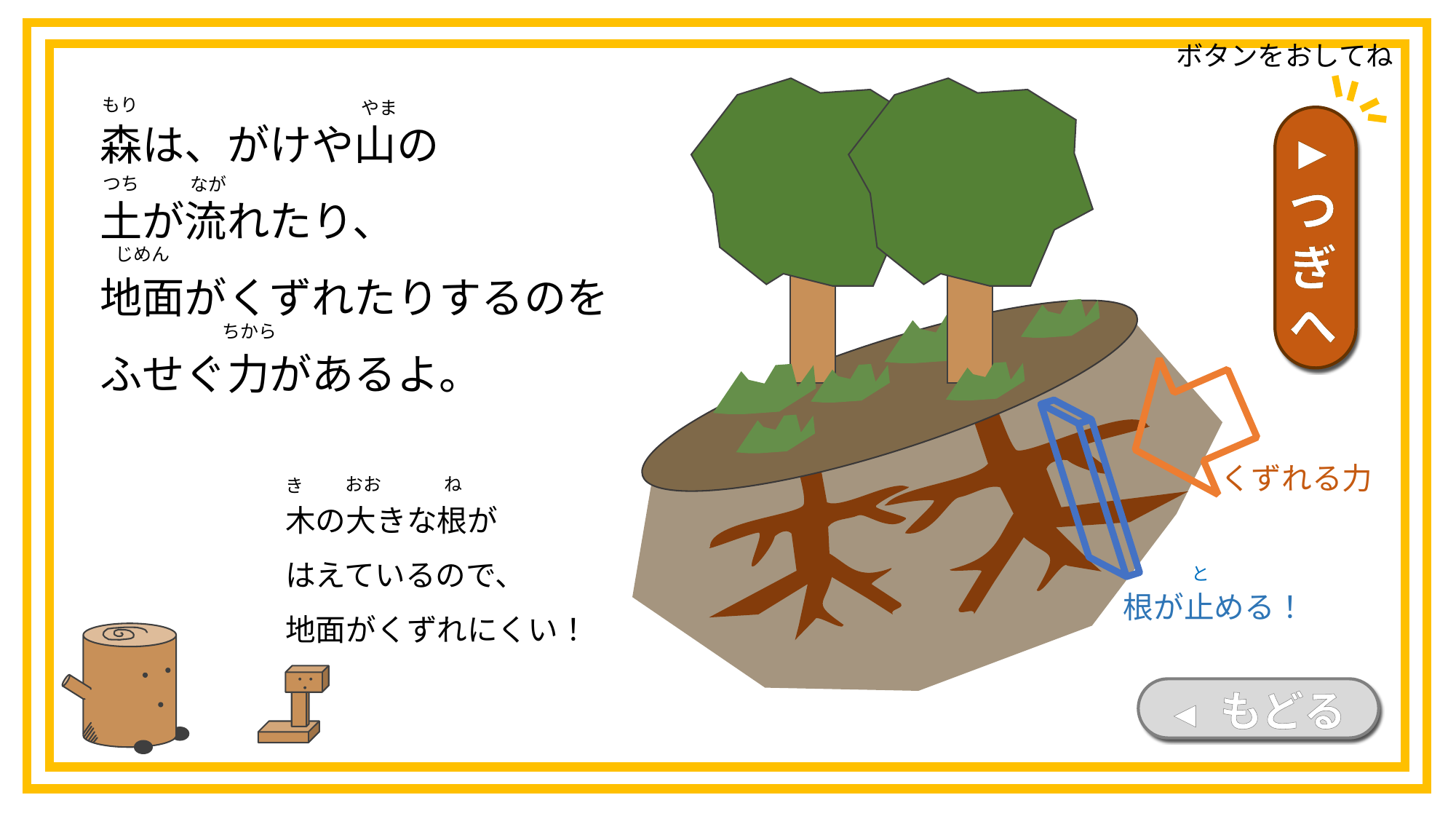

ボタンをおしてね

森は、がけや山の
土が流れたり、
地面がくずれたりするのを
ふせぐ力があるよ。
もり
やま
►つぎへ
つち
なが

じめん

ちから

くずれる力

ね
おお
き
木の大きな根が
はえているので、
地面がくずれにくい！
と
根が止める！

◄ もどる